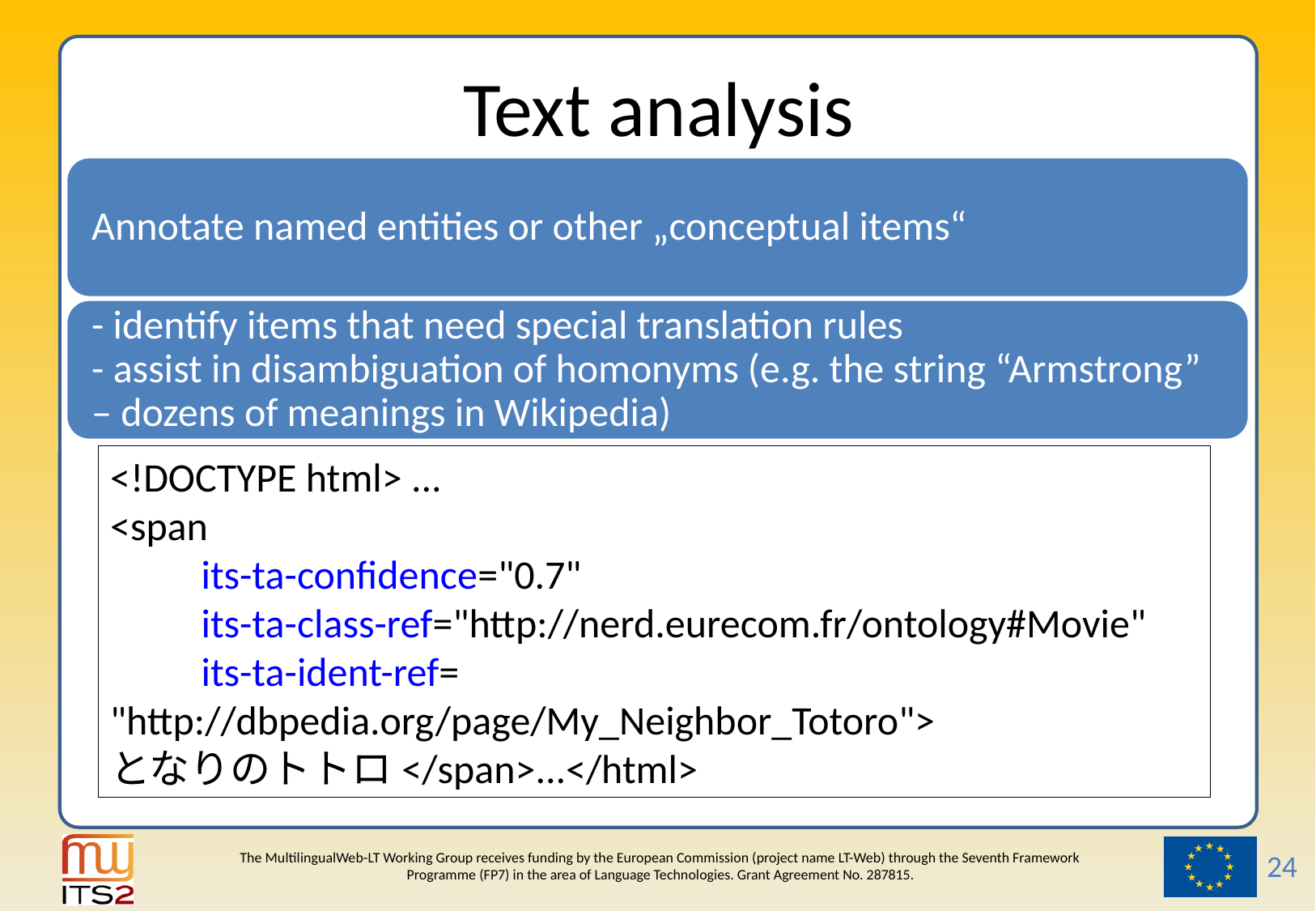

# Text analysis
Annotate named entities or other „conceptual items“
- identify items that need special translation rules
- assist in disambiguation of homonyms (e.g. the string “Armstrong” – dozens of meanings in Wikipedia)
<!DOCTYPE html> ...
<span
          its-ta-confidence="0.7"
          its-ta-class-ref="http://nerd.eurecom.fr/ontology#Movie"
          its-ta-ident-ref=
"http://dbpedia.org/page/My_Neighbor_Totoro">
となりのトトロ</span>...</html>
24